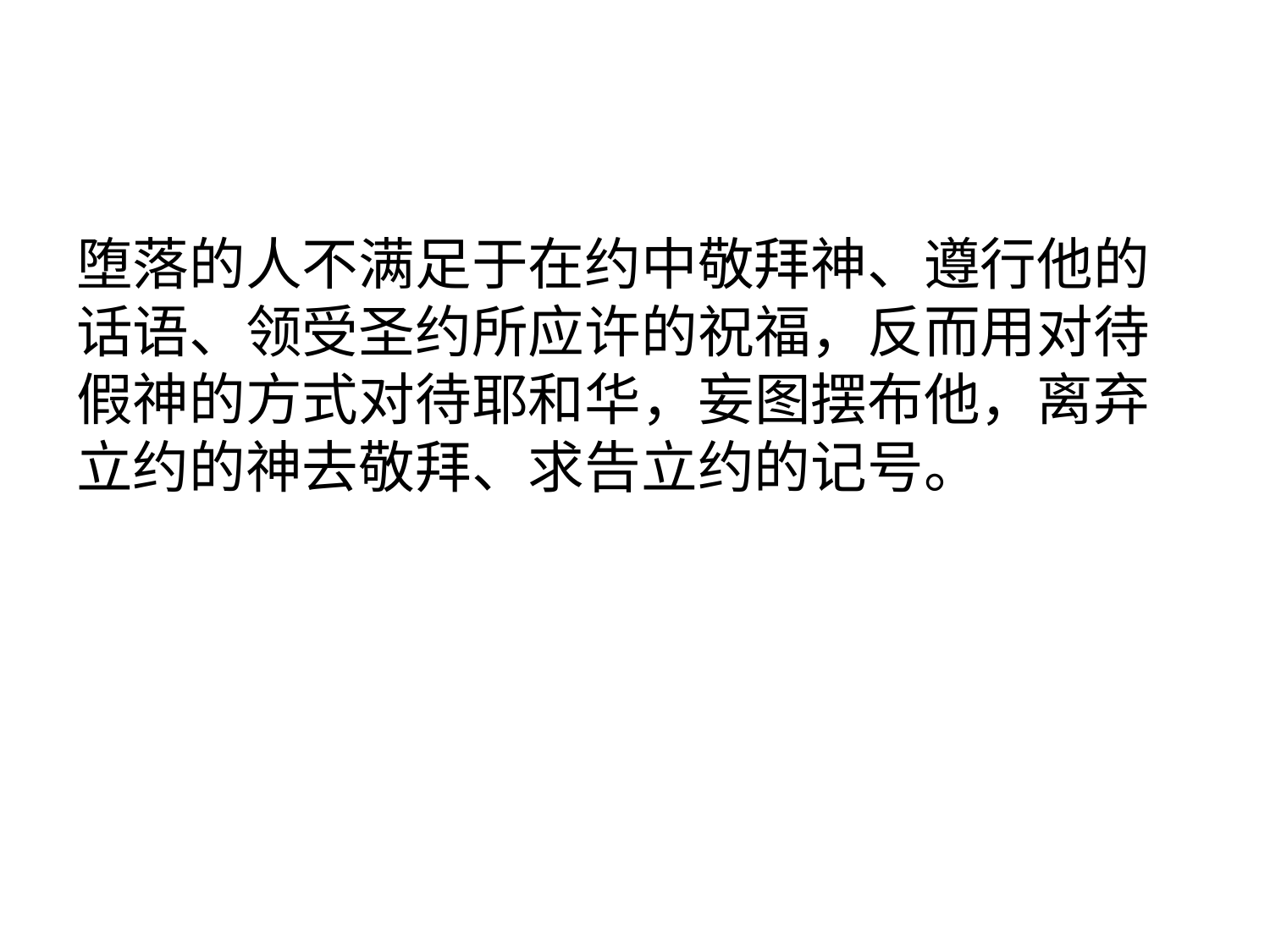

#
堕落的人不满足于在约中敬拜神、遵行他的话语、领受圣约所应许的祝福，反而用对待假神的方式对待耶和华，妄图摆布他，离弃立约的神去敬拜、求告立约的记号。